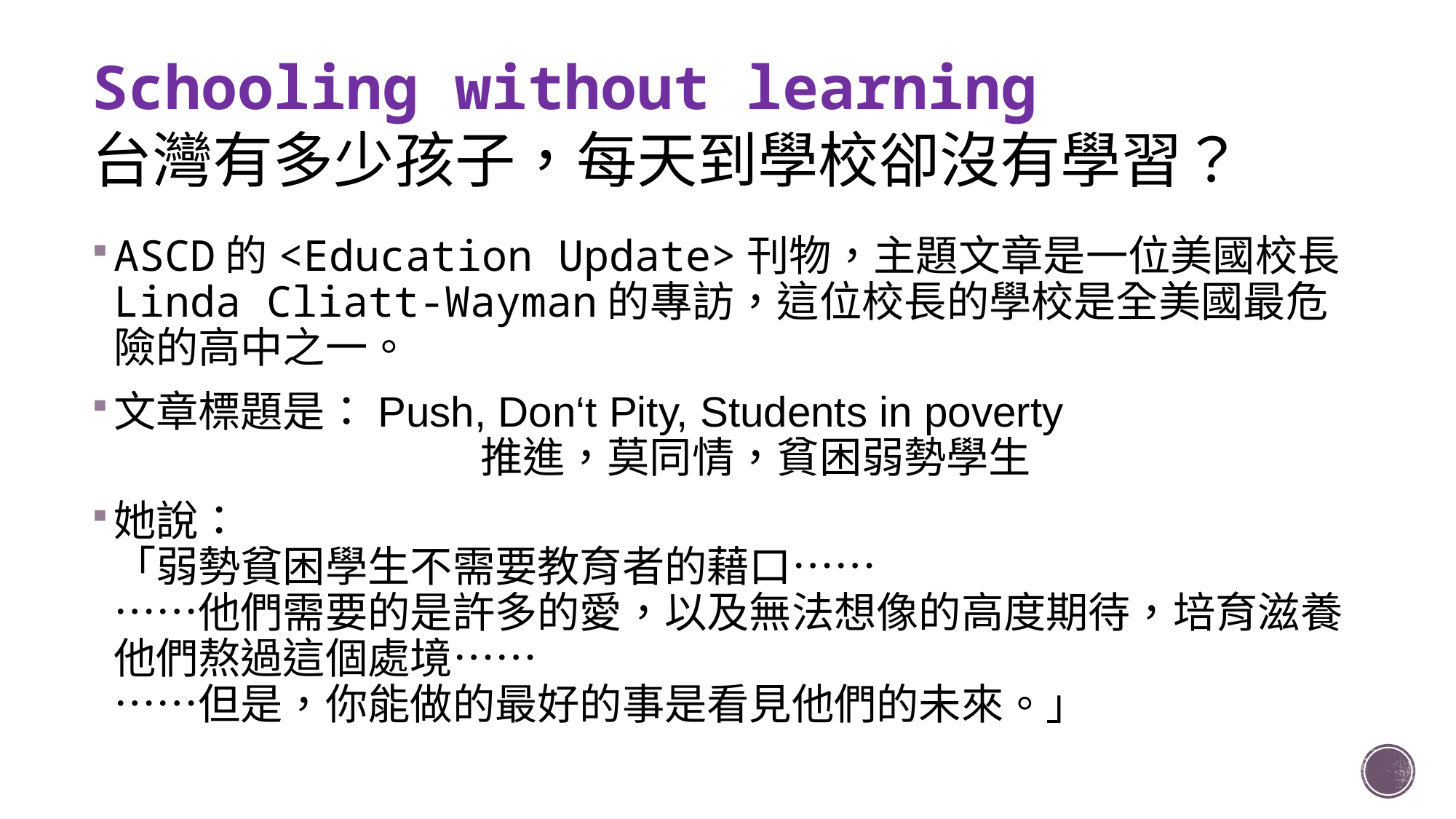

# Schooling without learning 台灣有多少孩子，每天到學校卻沒有學習？
ASCD的<Education Update>刊物，主題文章是一位美國校長Linda Cliatt-Wayman的專訪，這位校長的學校是全美國最危險的高中之一。
文章標題是：Push, Don‘t Pity, Students in poverty
              推進，莫同情，貧困弱勢學生
她說：
「弱勢貧困學生不需要教育者的藉口……
……他們需要的是許多的愛，以及無法想像的高度期待，培育滋養他們熬過這個處境……
……但是，你能做的最好的事是看見他們的未來。」